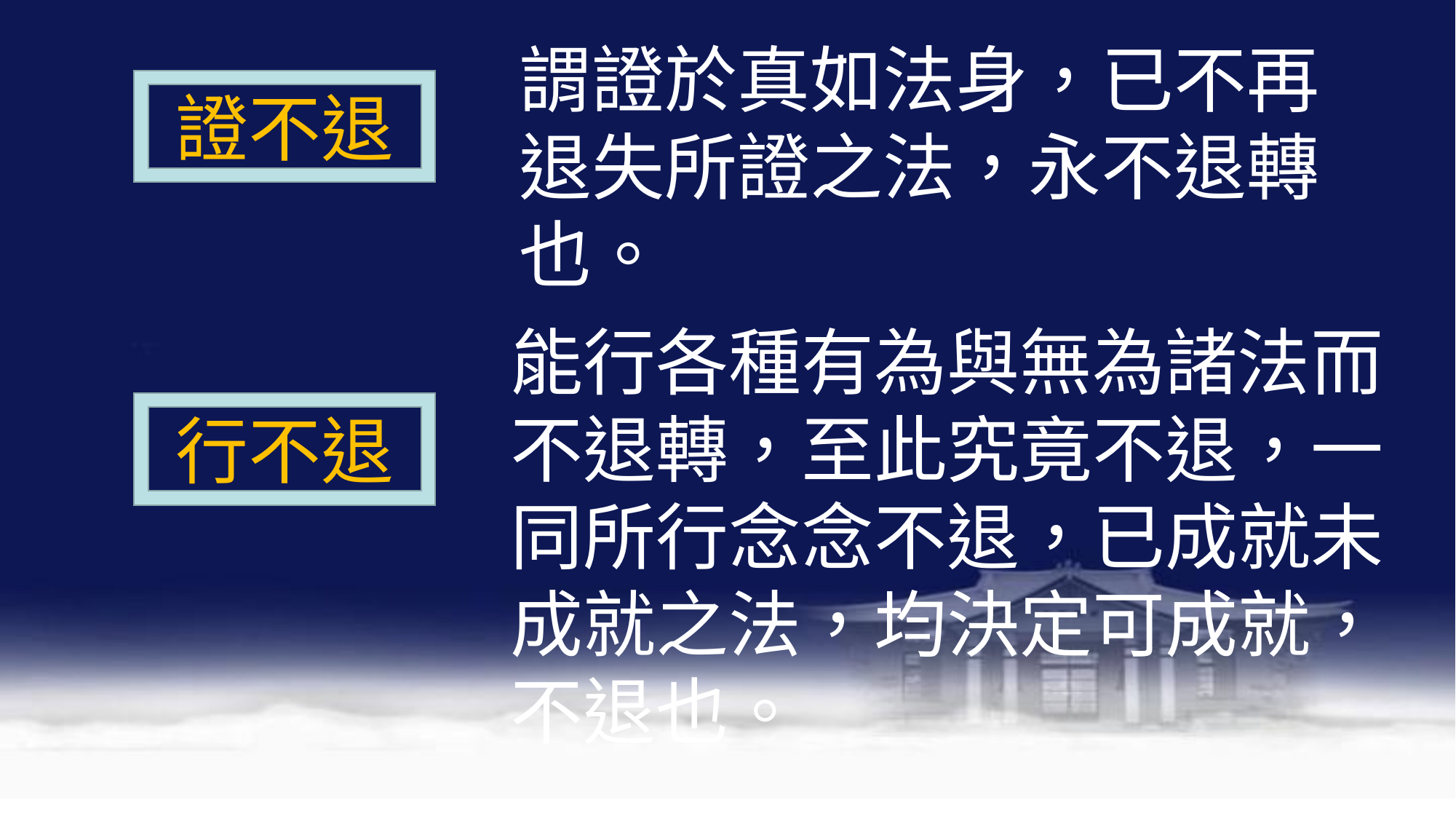

謂證於真如法身，已不再退失所證之法，永不退轉也。
證不退
能行各種有為與無為諸法而不退轉，至此究竟不退，一同所行念念不退，已成就未成就之法，均決定可成就，不退也。
行不退